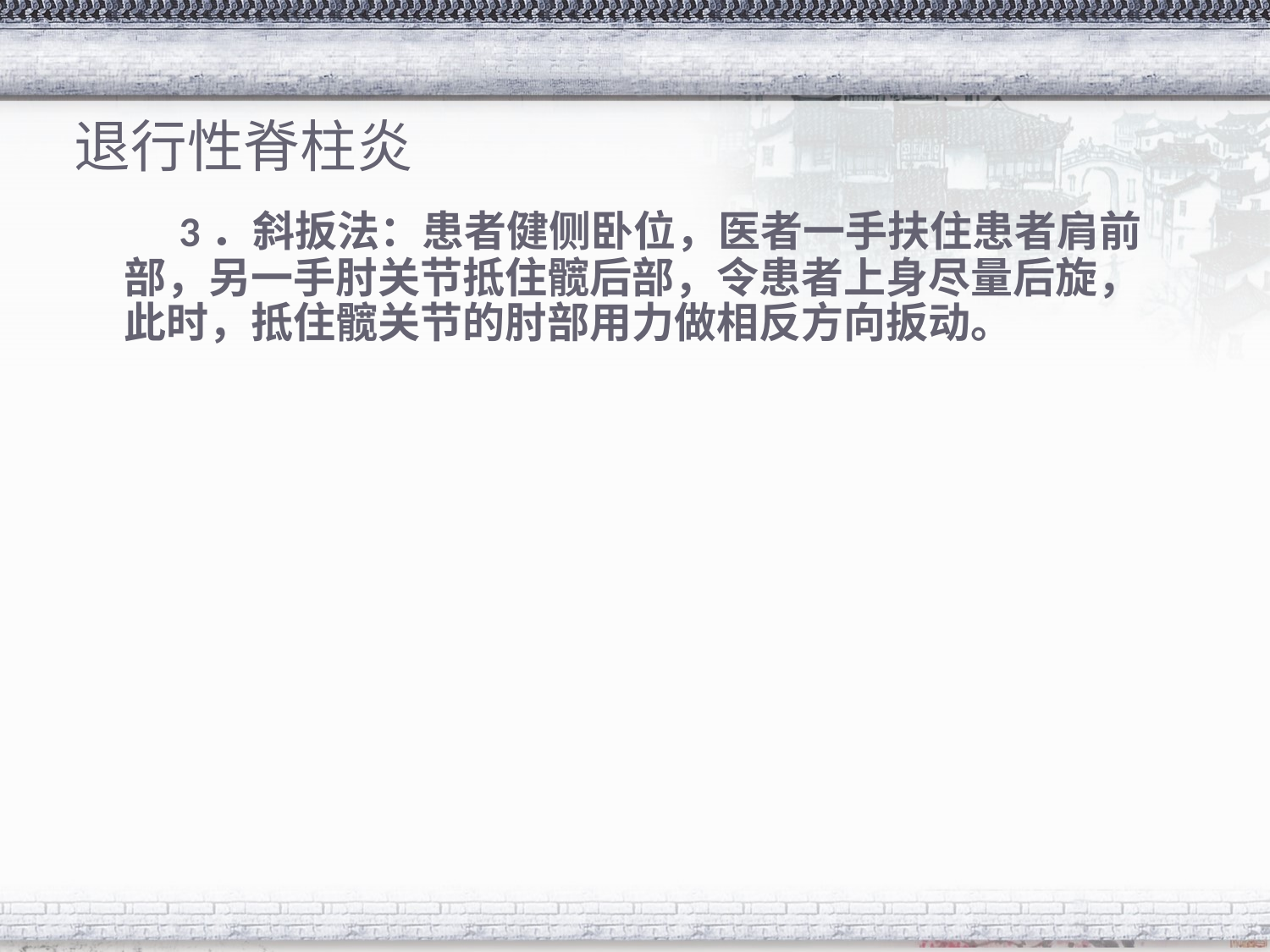

# 退行性脊柱炎
           3．斜扳法：患者健侧卧位，医者一手扶住患者肩前部，另一手肘关节抵住髋后部，令患者上身尽量后旋，此时，抵住髋关节的肘部用力做相反方向扳动。